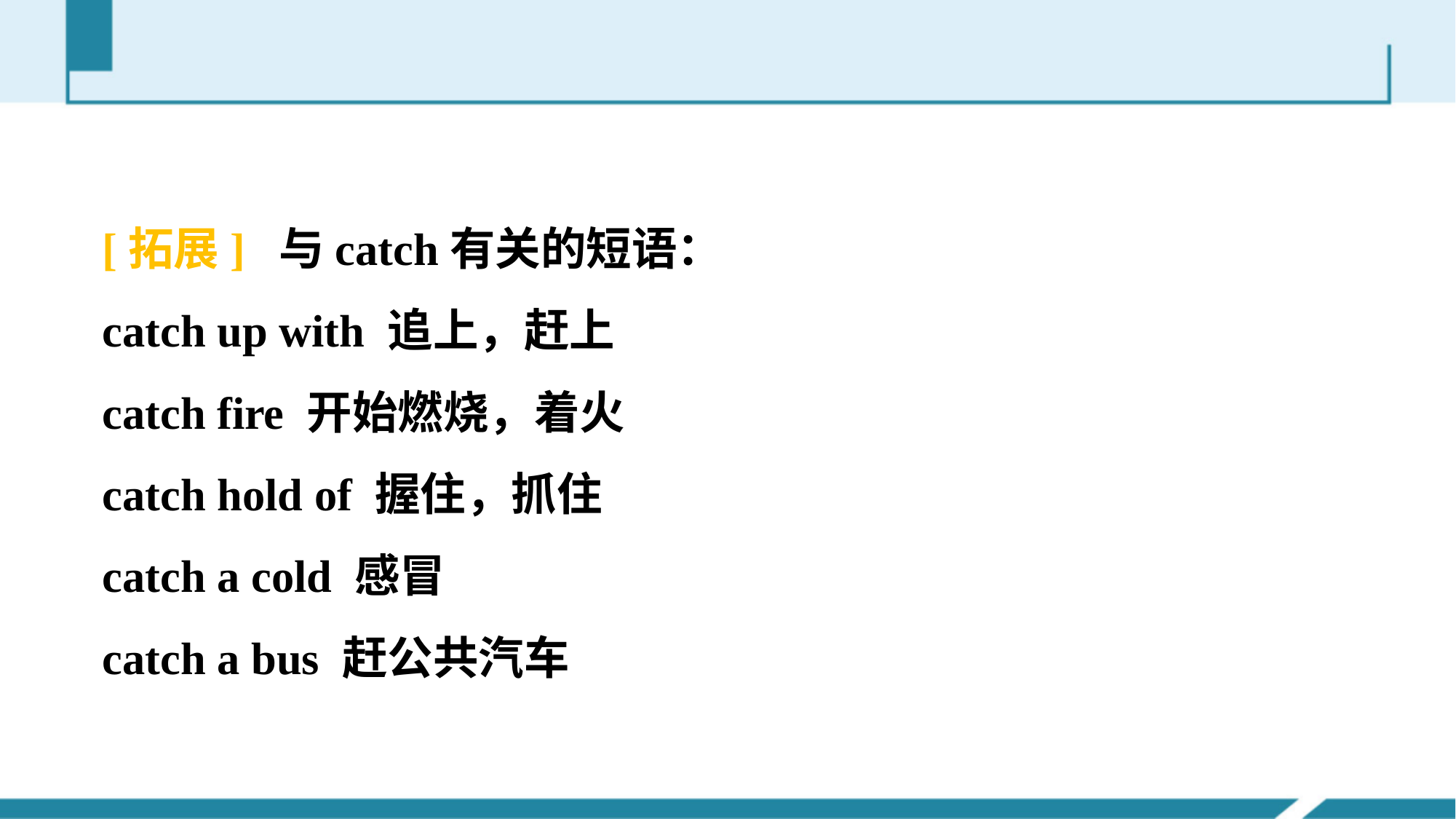

[拓展]  与catch有关的短语：
catch up with 追上，赶上
catch fire 开始燃烧，着火
catch hold of 握住，抓住
catch a cold 感冒
catch a bus 赶公共汽车